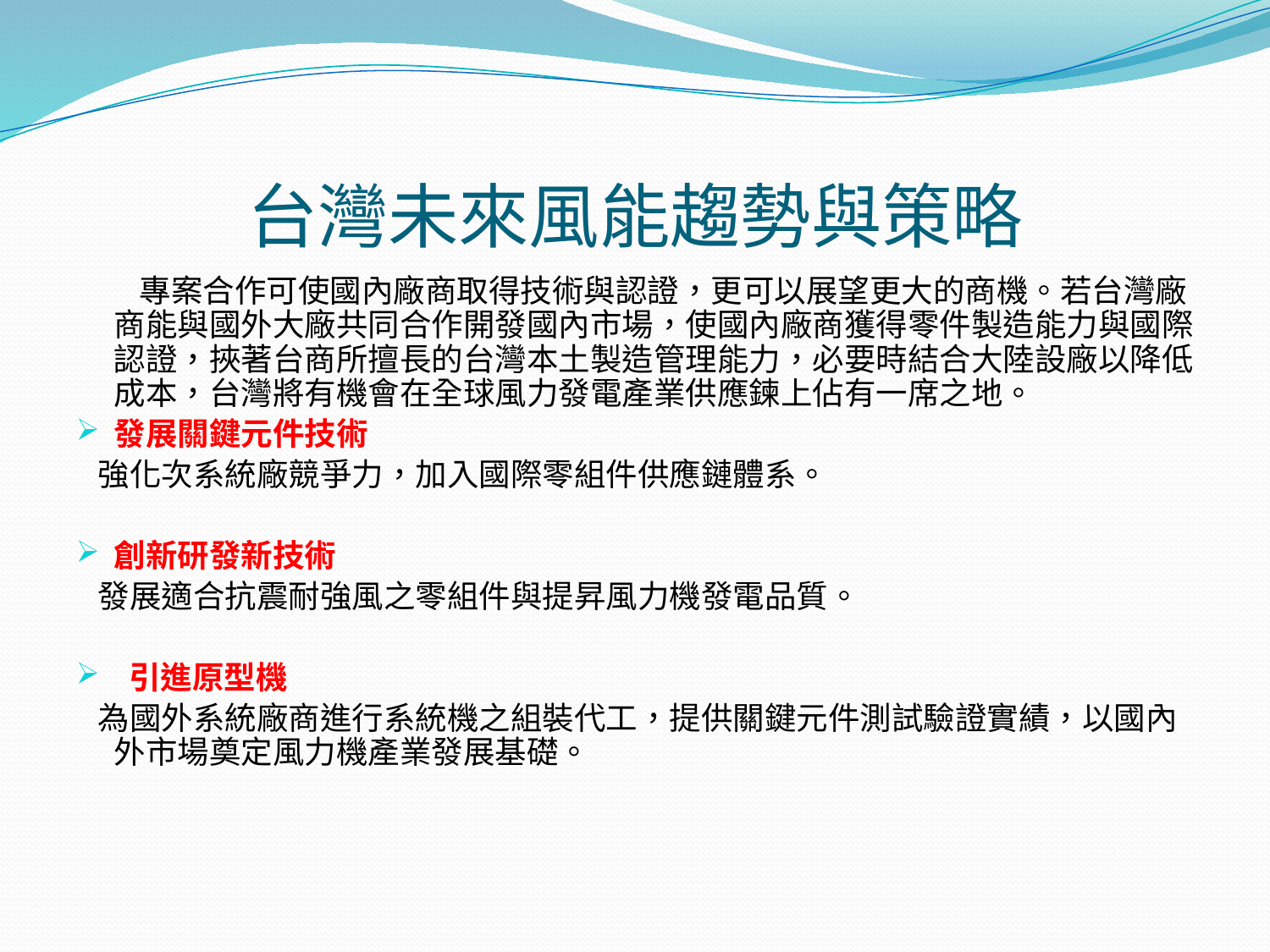

# 台灣未來風能趨勢與策略
　　專案合作可使國內廠商取得技術與認證，更可以展望更大的商機。若台灣廠商能與國外大廠共同合作開發國內市場，使國內廠商獲得零件製造能力與國際認證，挾著台商所擅長的台灣本土製造管理能力，必要時結合大陸設廠以降低成本，台灣將有機會在全球風力發電產業供應鍊上佔有一席之地。
發展關鍵元件技術
  強化次系統廠競爭力，加入國際零組件供應鏈體系。

創新研發新技術
  發展適合抗震耐強風之零組件與提昇風力機發電品質。

 引進原型機
  為國外系統廠商進行系統機之組裝代工，提供關鍵元件測試驗證實績，以國內外市場奠定風力機產業發展基礎。